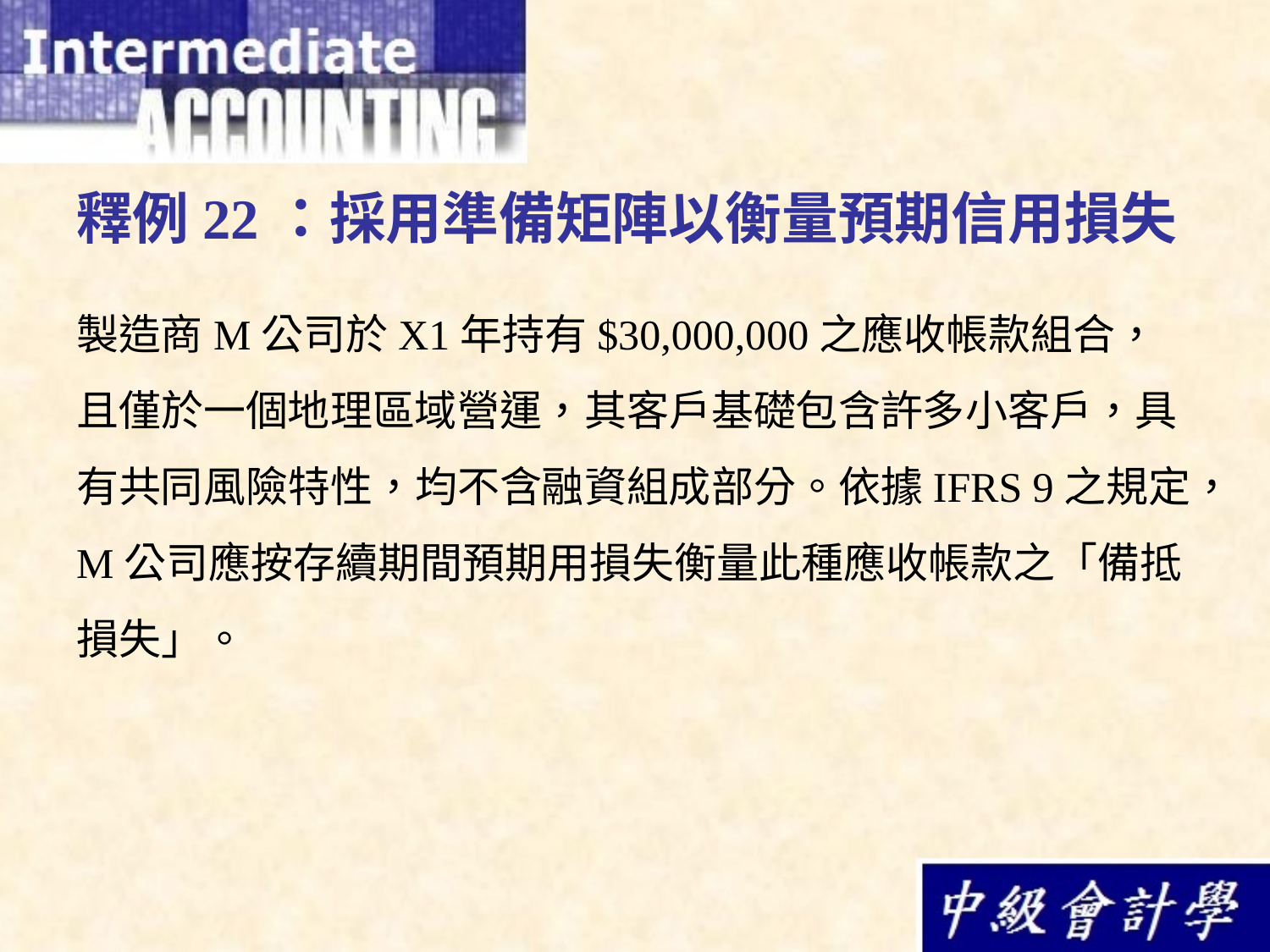

# 釋例22：採用準備矩陣以衡量預期信用損失
製造商M公司於X1年持有$30,000,000之應收帳款組合，且僅於一個地理區域營運，其客戶基礎包含許多小客戶，具有共同風險特性，均不含融資組成部分。依據IFRS 9之規定，M公司應按存續期間預期用損失衡量此種應收帳款之「備抵損失」。